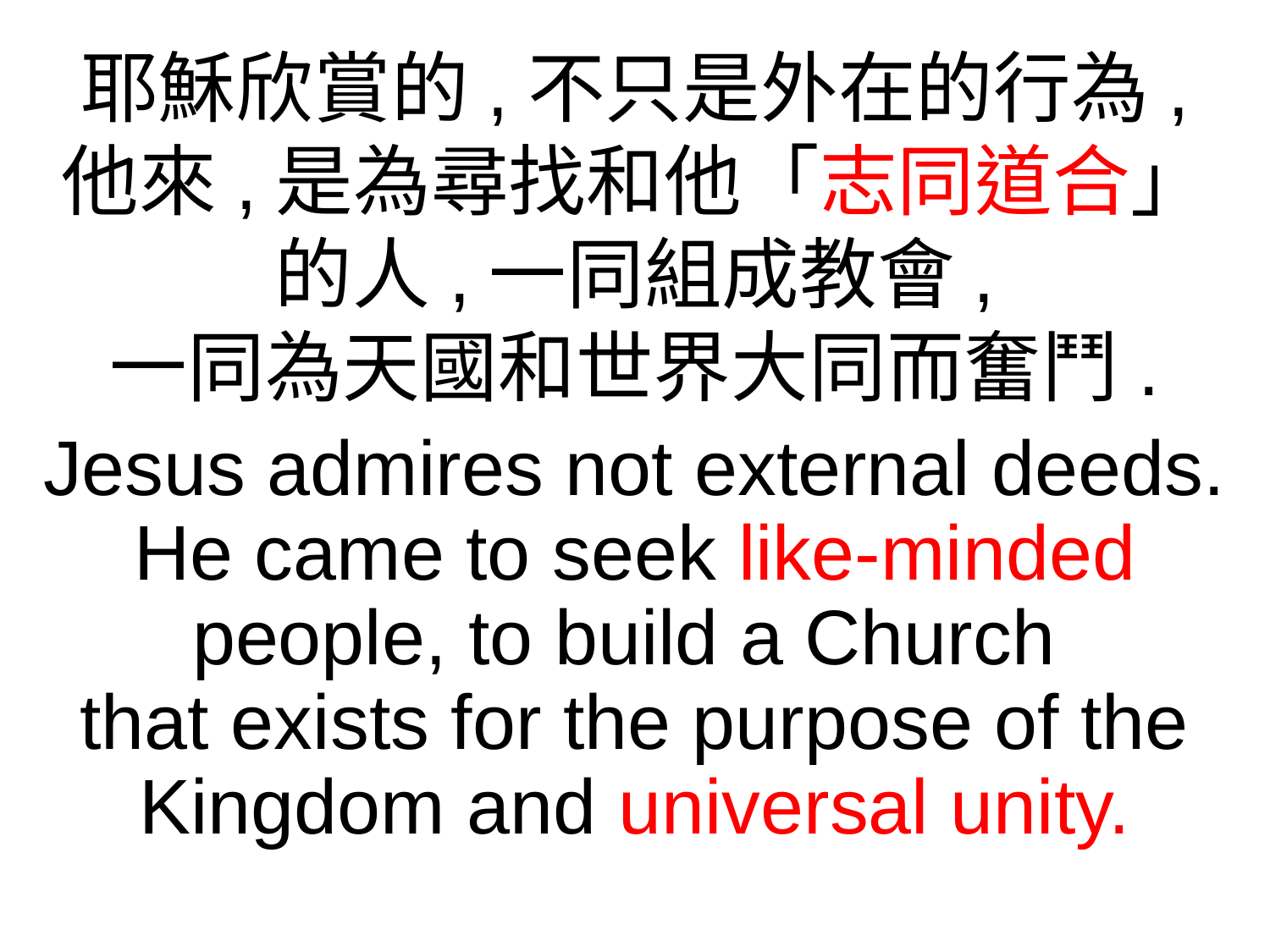

耶穌欣賞的,不只是外在的行為,
他來,是為尋找和他「志同道合」
的人,一同組成教會,
一同為天國和世界大同而奮鬥.
Jesus admires not external deeds. He came to seek like-minded people, to build a Church
that exists for the purpose of the Kingdom and universal unity.